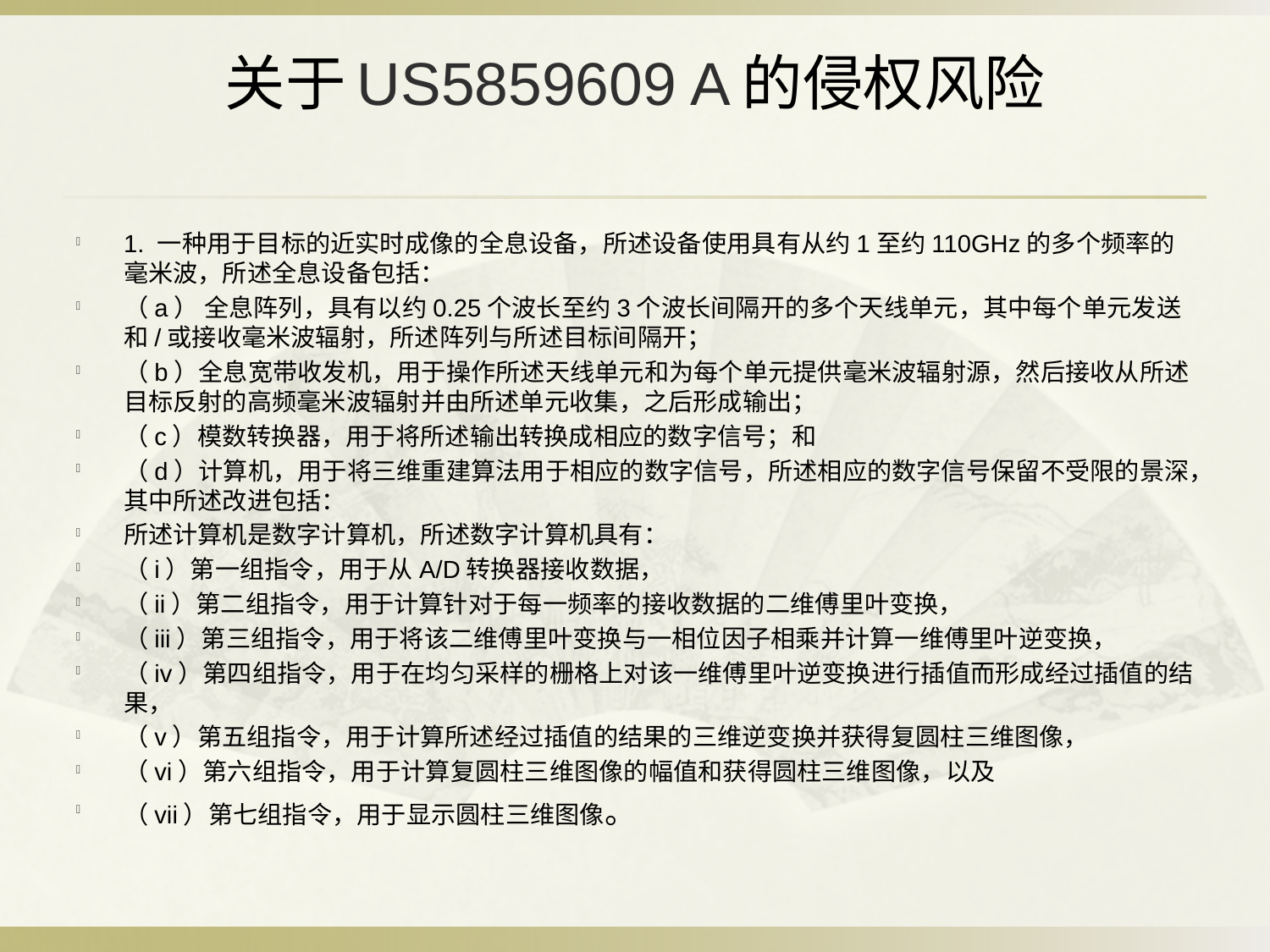

# 关于US5859609 A的侵权风险
1. 一种用于目标的近实时成像的全息设备，所述设备使用具有从约1至约110GHz的多个频率的毫米波，所述全息设备包括：
（a） 全息阵列，具有以约0.25个波长至约3个波长间隔开的多个天线单元，其中每个单元发送和/或接收毫米波辐射，所述阵列与所述目标间隔开；
（b）全息宽带收发机，用于操作所述天线单元和为每个单元提供毫米波辐射源，然后接收从所述目标反射的高频毫米波辐射并由所述单元收集，之后形成输出；
（c）模数转换器，用于将所述输出转换成相应的数字信号；和
（d）计算机，用于将三维重建算法用于相应的数字信号，所述相应的数字信号保留不受限的景深，其中所述改进包括：
所述计算机是数字计算机，所述数字计算机具有：
（i）第一组指令，用于从A/D转换器接收数据，
（ii）第二组指令，用于计算针对于每一频率的接收数据的二维傅里叶变换，
（iii）第三组指令，用于将该二维傅里叶变换与一相位因子相乘并计算一维傅里叶逆变换，
（iv）第四组指令，用于在均匀采样的栅格上对该一维傅里叶逆变换进行插值而形成经过插值的结果，
（v）第五组指令，用于计算所述经过插值的结果的三维逆变换并获得复圆柱三维图像，
（vi）第六组指令，用于计算复圆柱三维图像的幅值和获得圆柱三维图像，以及
（vii）第七组指令，用于显示圆柱三维图像。